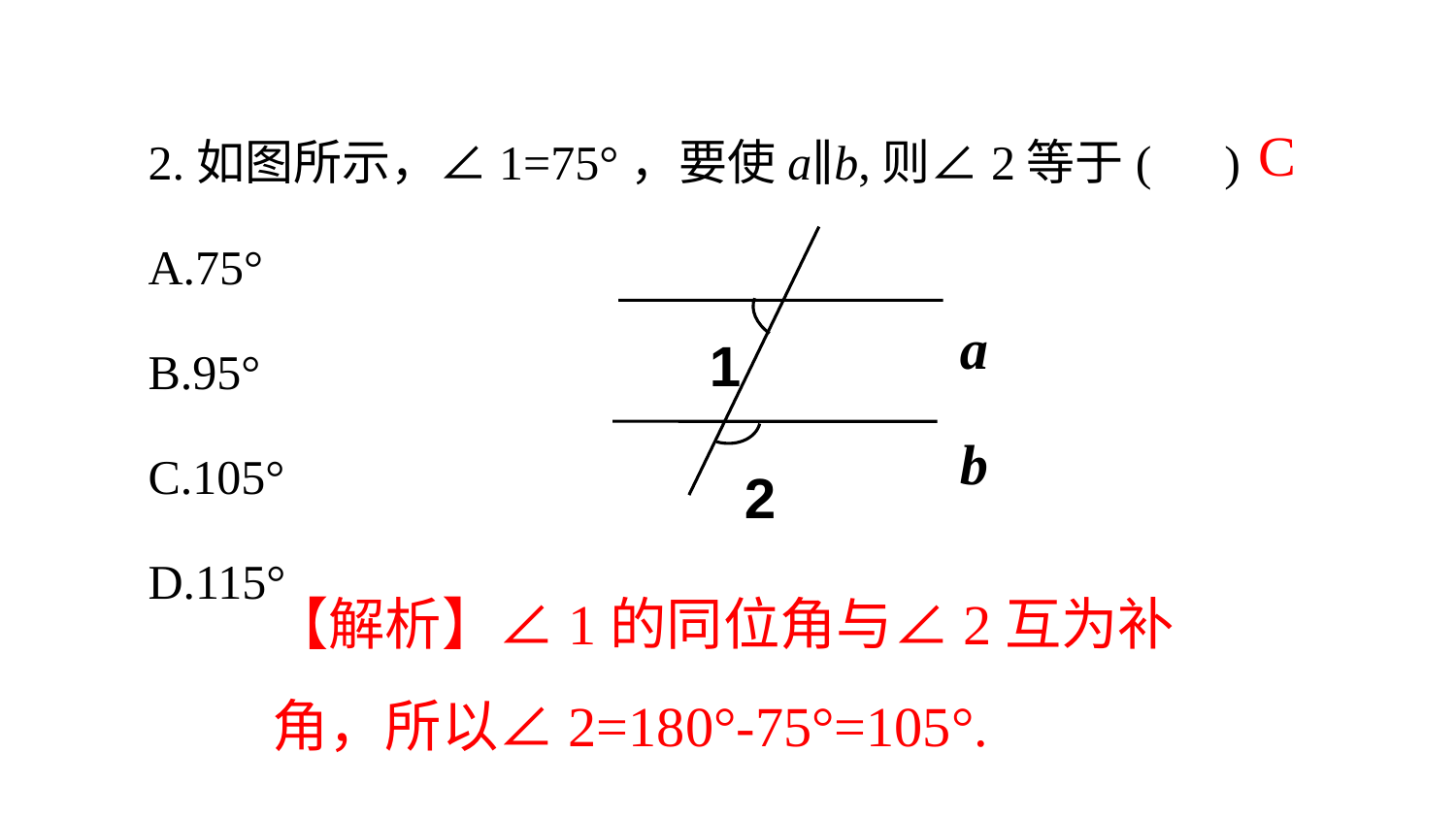

2.如图所示，∠1=75°，要使a∥b,则∠2等于(      )
A.75°
B.95°
C.105°
D.115°
C

a
1

b
2

【解析】∠1的同位角与∠2互为补角，所以∠2=180°-75°=105°.